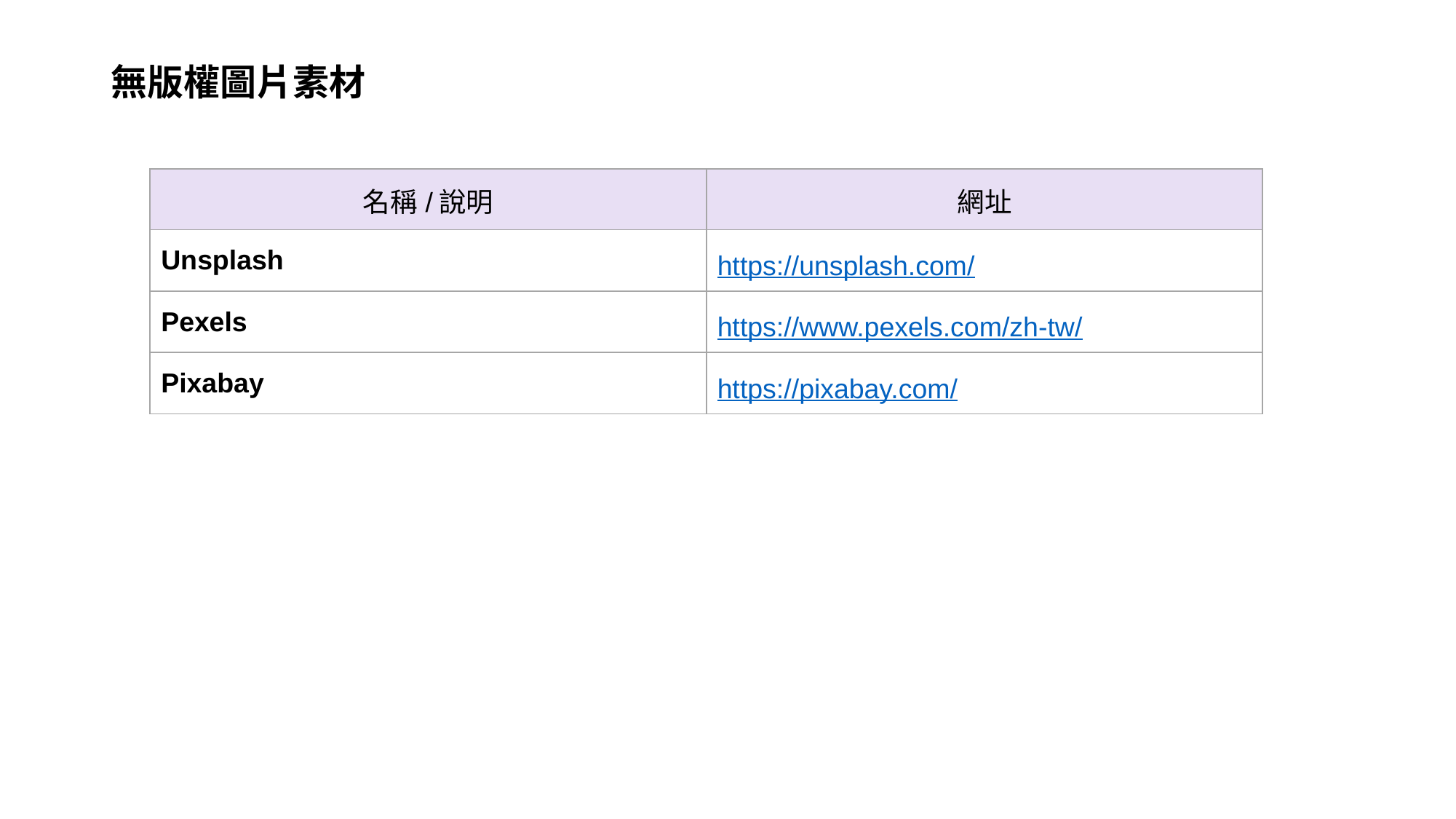

# 無版權圖片素材
| 名稱/說明 | 網址 |
| --- | --- |
| Unsplash | https://unsplash.com/ |
| Pexels | https://www.pexels.com/zh-tw/ |
| Pixabay | https://pixabay.com/ |